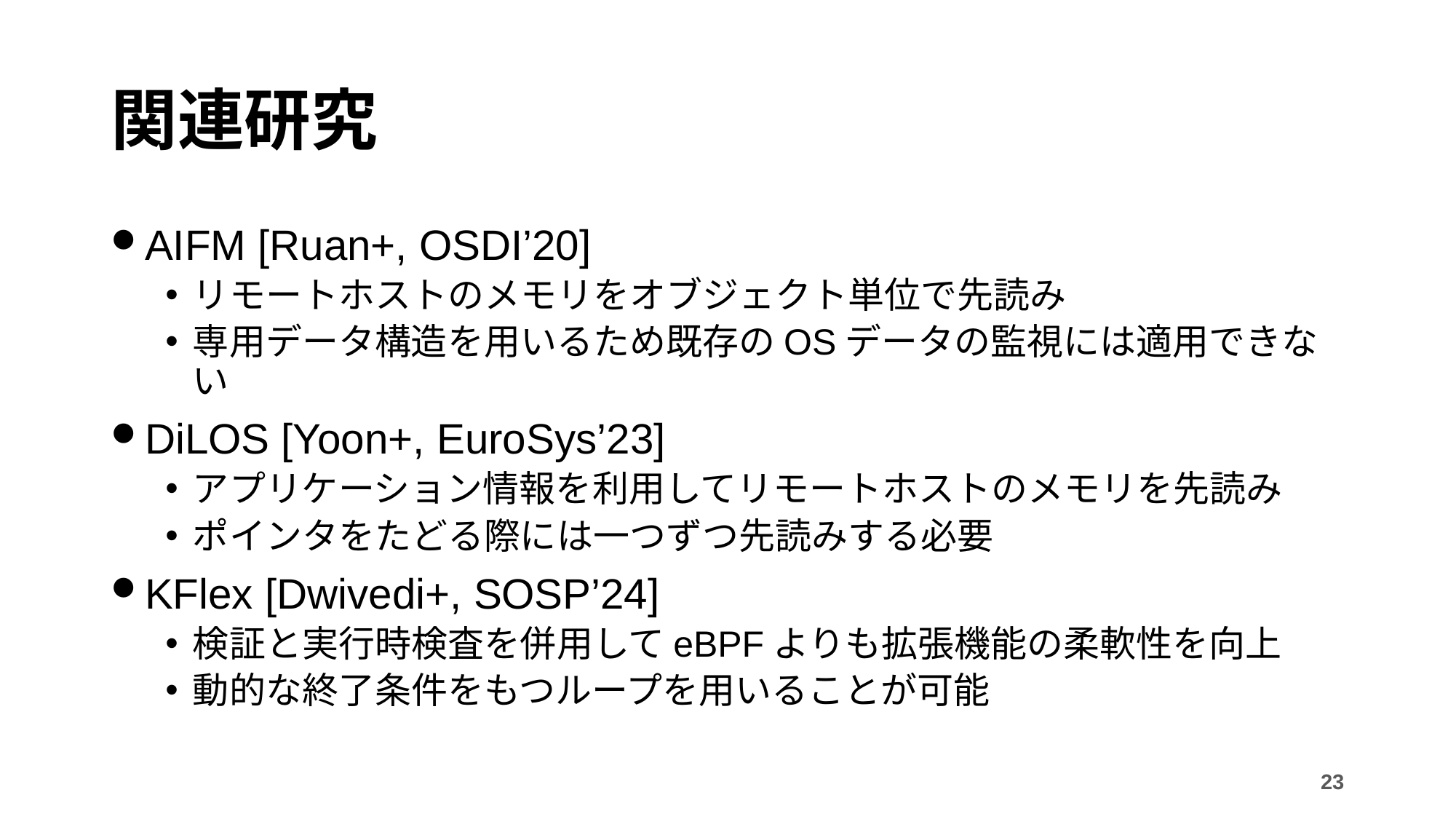

# 関連研究
AIFM [Ruan+, OSDI’20]
リモートホストのメモリをオブジェクト単位で先読み
専用データ構造を用いるため既存のOSデータの監視には適用できない
DiLOS [Yoon+, EuroSys’23]
アプリケーション情報を利用してリモートホストのメモリを先読み
ポインタをたどる際には一つずつ先読みする必要
KFlex [Dwivedi+, SOSP’24]
検証と実行時検査を併用してeBPFよりも拡張機能の柔軟性を向上
動的な終了条件をもつループを用いることが可能
23